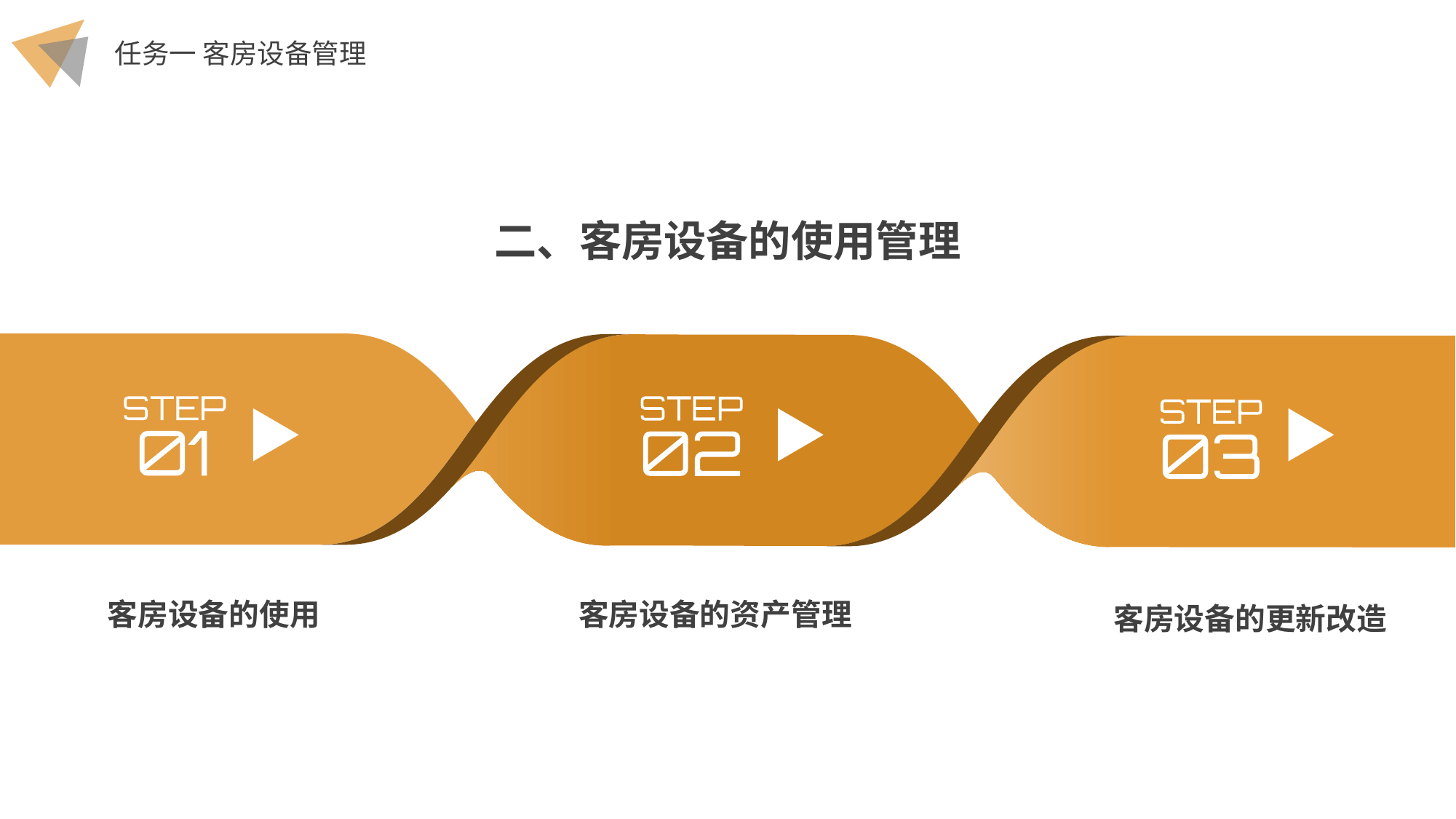

二、客房设备的使用管理

客房设备的更新改造
客房设备的资产管理
客房设备的使用